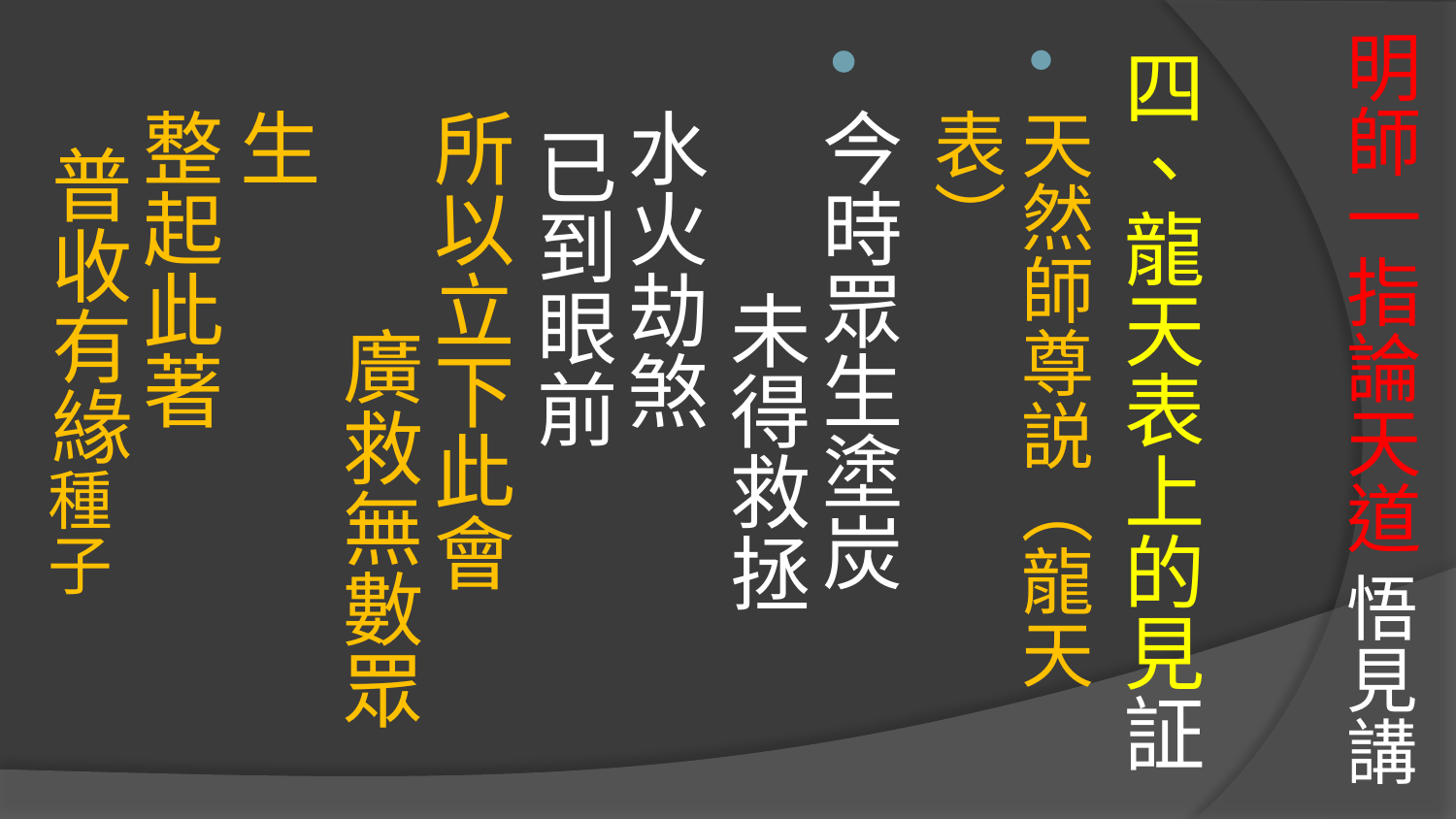

# 明師一指論天道 悟見講
四、龍天表上的見証
天然師尊説（龍天表）
今時眾生塗炭                     未得救拯 
水火劫煞                     已到眼前 
所以立下此會                       廣救無數眾生 
整起此著                      普收有緣種子